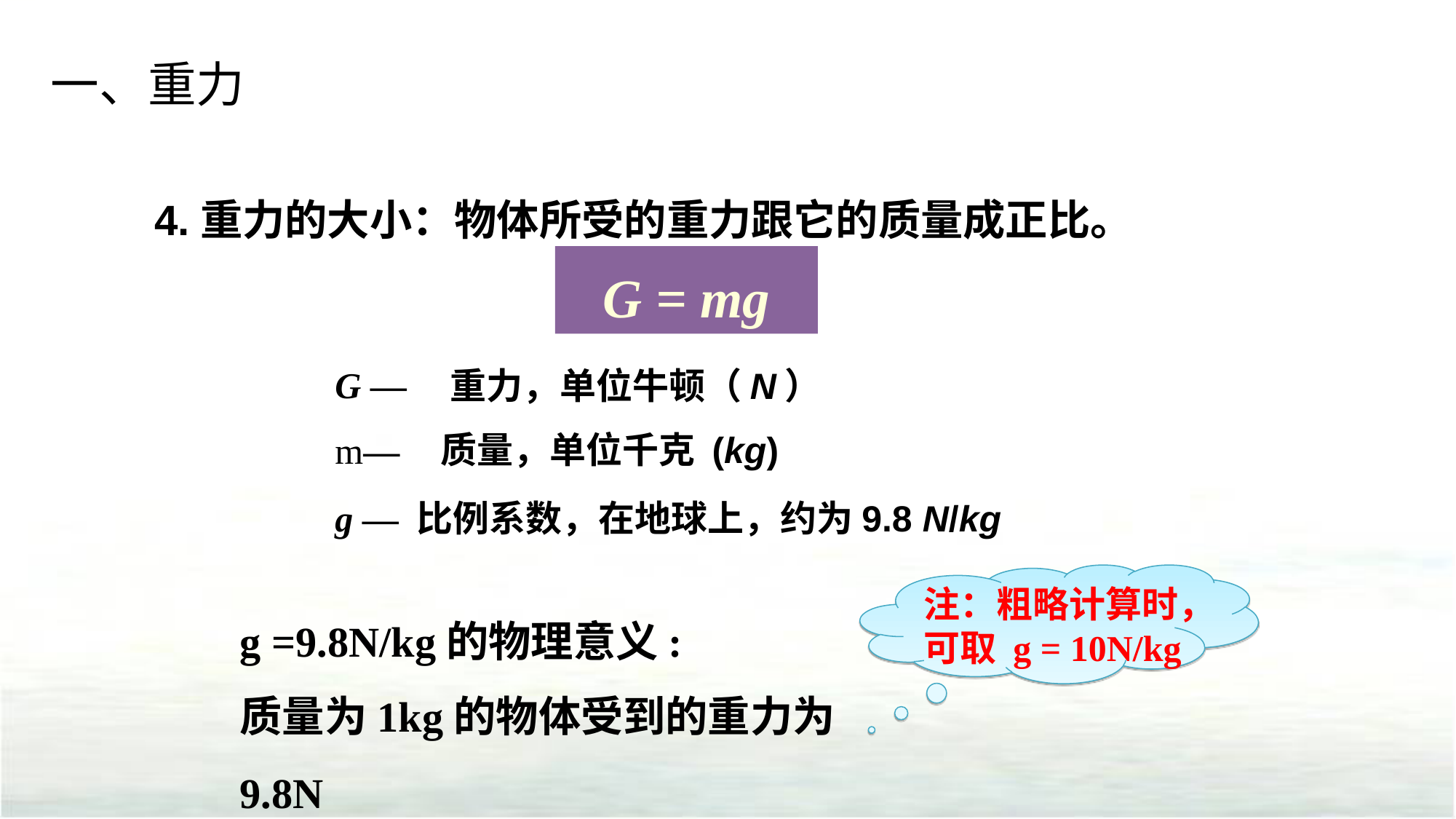

一、重力
4.重力的大小：物体所受的重力跟它的质量成正比。
G = mg
G —
  重力，单位牛顿（N）
质量，单位千克 (kg)
m—
g — 比例系数，在地球上，约为9.8 N/kg

注：粗略计算时，可取 g = 10N/kg
g =9.8N/kg的物理意义:
质量为1kg的物体受到的重力为9.8N